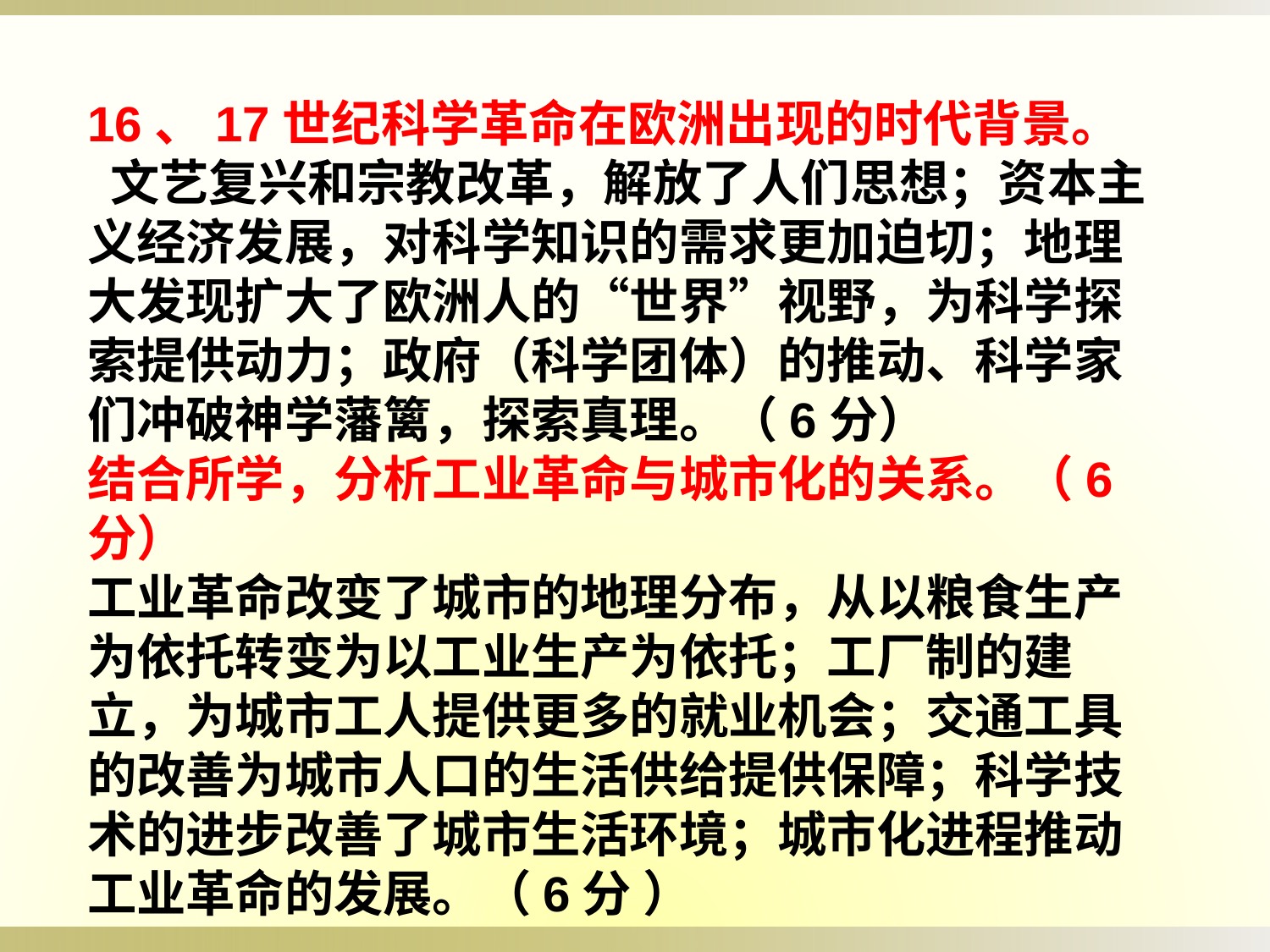

16、17世纪科学革命在欧洲出现的时代背景。
 文艺复兴和宗教改革，解放了人们思想；资本主义经济发展，对科学知识的需求更加迫切；地理大发现扩大了欧洲人的“世界”视野，为科学探索提供动力；政府（科学团体）的推动、科学家们冲破神学藩篱，探索真理。（6分）
结合所学，分析工业革命与城市化的关系。（6分）
工业革命改变了城市的地理分布，从以粮食生产为依托转变为以工业生产为依托；工厂制的建立，为城市工人提供更多的就业机会；交通工具的改善为城市人口的生活供给提供保障；科学技术的进步改善了城市生活环境；城市化进程推动工业革命的发展。（6分 ）